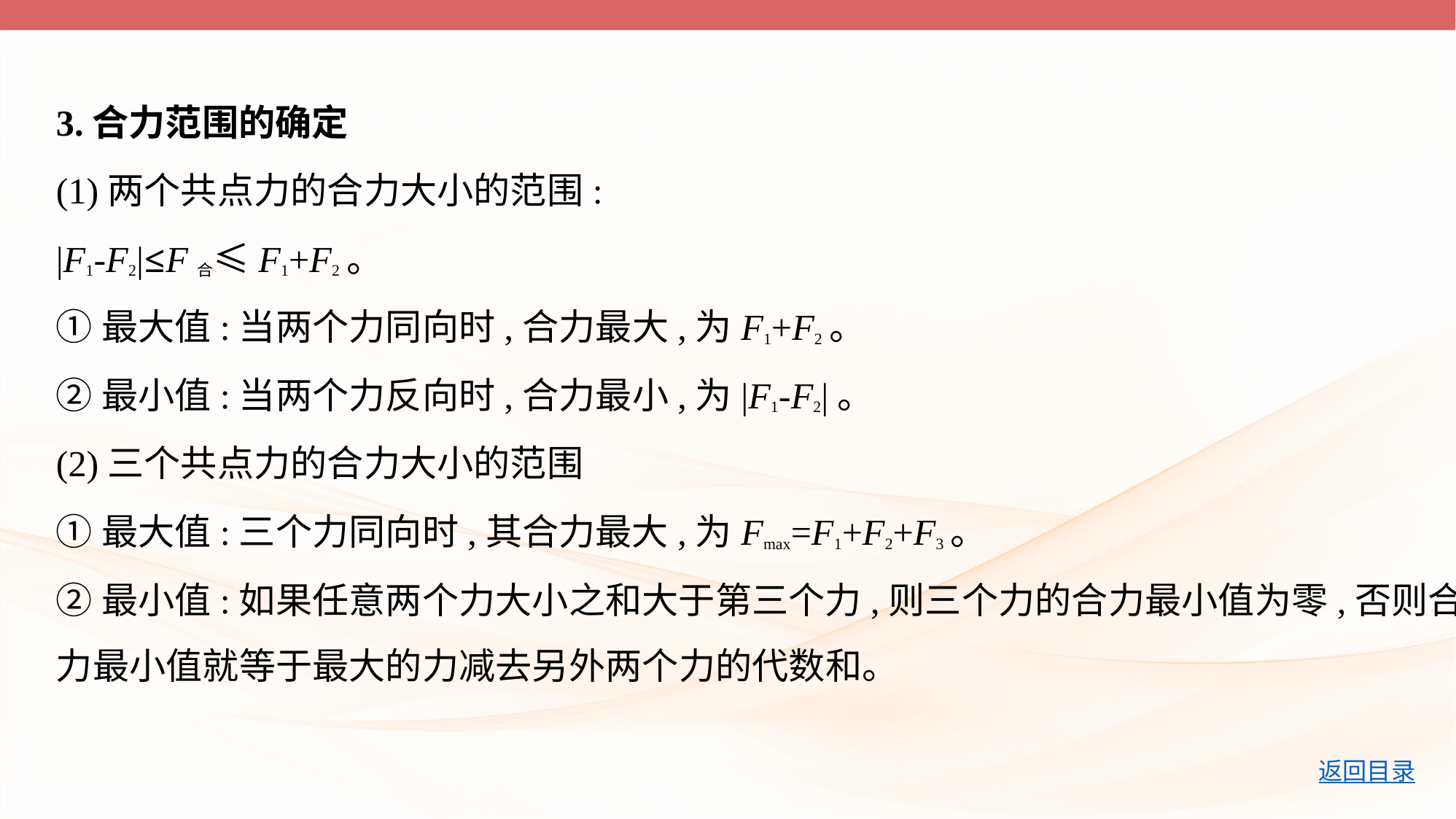

3.合力范围的确定
(1)两个共点力的合力大小的范围:
|F1-F2|≤F合≤F1+F2。
①最大值:当两个力同向时,合力最大,为F1+F2。
②最小值:当两个力反向时,合力最小,为|F1-F2|。
(2)三个共点力的合力大小的范围
①最大值:三个力同向时,其合力最大,为Fmax=F1+F2+F3。
②最小值:如果任意两个力大小之和大于第三个力,则三个力的合力最小值为零,否则合
力最小值就等于最大的力减去另外两个力的代数和。